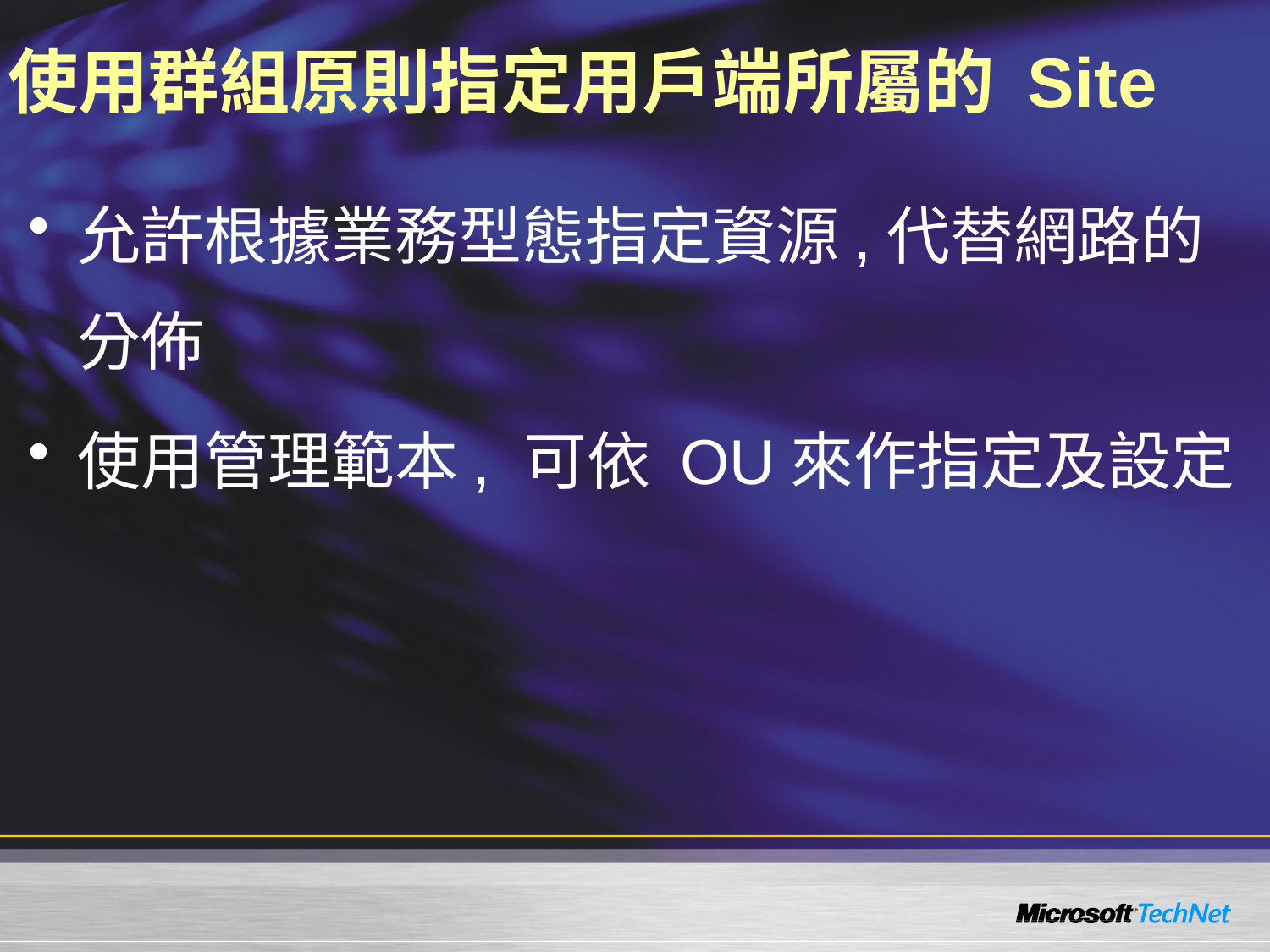

# 使用群組原則指定用戶端所屬的 Site
允許根據業務型態指定資源,代替網路的分佈
使用管理範本, 可依 OU來作指定及設定